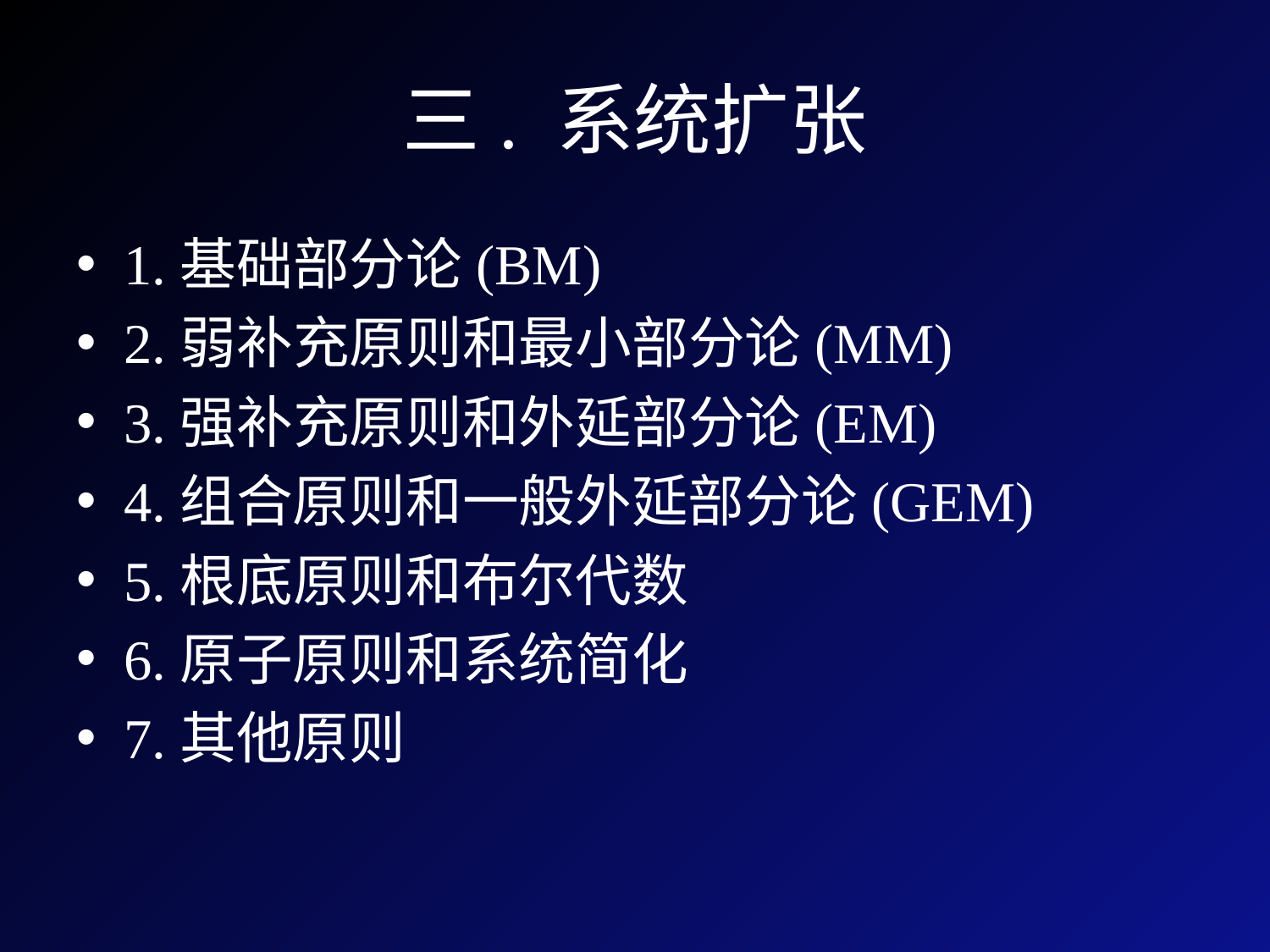

# 三. 系统扩张
1.基础部分论(BM)
2.弱补充原则和最小部分论(MM)
3.强补充原则和外延部分论(EM)
4.组合原则和一般外延部分论(GEM)
5.根底原则和布尔代数
6.原子原则和系统简化
7.其他原则